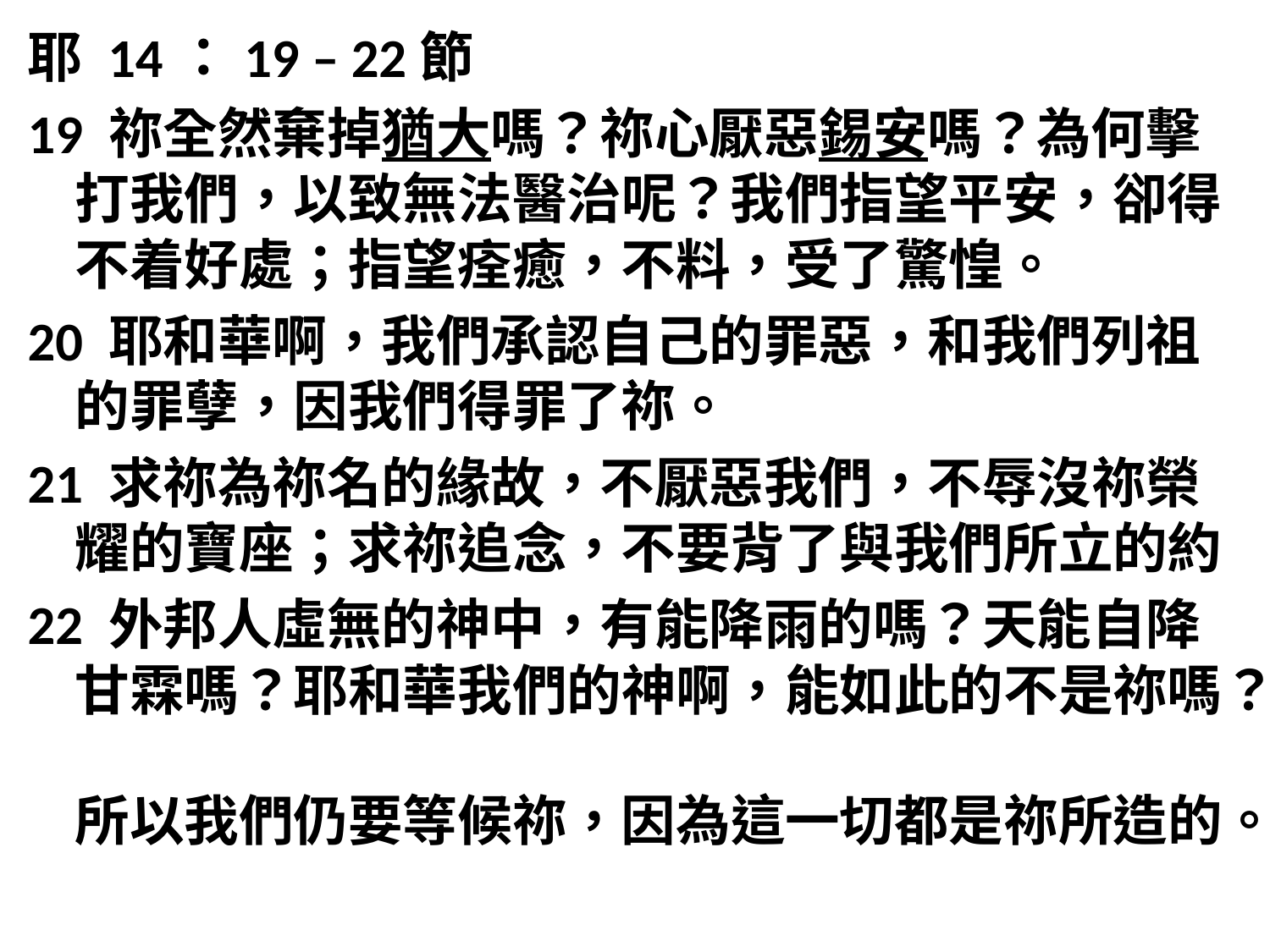

耶 14：19 – 22節
19 祢全然棄掉猶大嗎？祢心厭惡錫安嗎？為何擊打我們，以致無法醫治呢？我們指望平安，卻得不着好處；指望痊癒，不料，受了驚惶。
20 耶和華啊，我們承認自己的罪惡，和我們列祖的罪孽，因我們得罪了祢。
21 求祢為祢名的緣故，不厭惡我們，不辱沒祢榮耀的寶座；求祢追念，不要背了與我們所立的約
22 外邦人虛無的神中，有能降雨的嗎？天能自降甘霖嗎？耶和華我們的神啊，能如此的不是祢嗎？
所以我們仍要等候祢，因為這一切都是祢所造的。